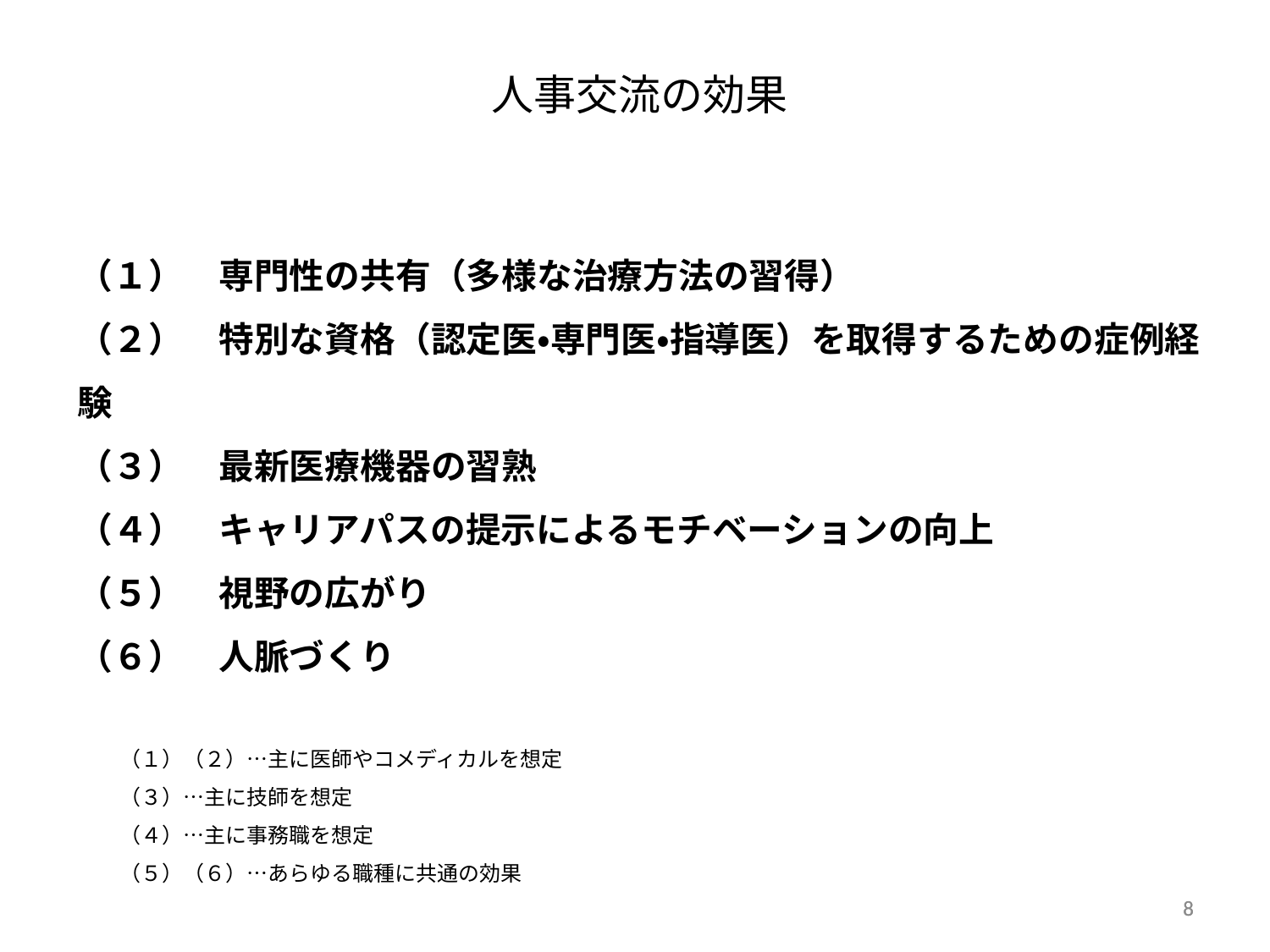

# 人事交流の効果
（１）　専門性の共有（多様な治療方法の習得）
（２）　特別な資格（認定医・専門医・指導医）を取得するための症例経験
（３）　最新医療機器の習熟
（４）　キャリアパスの提示によるモチベーションの向上
（５）　視野の広がり
（６）　人脈づくり

　　（１）（２）…主に医師やコメディカルを想定
　　（３）…主に技師を想定
　　（４）…主に事務職を想定
　　（５）（６）…あらゆる職種に共通の効果
8
8